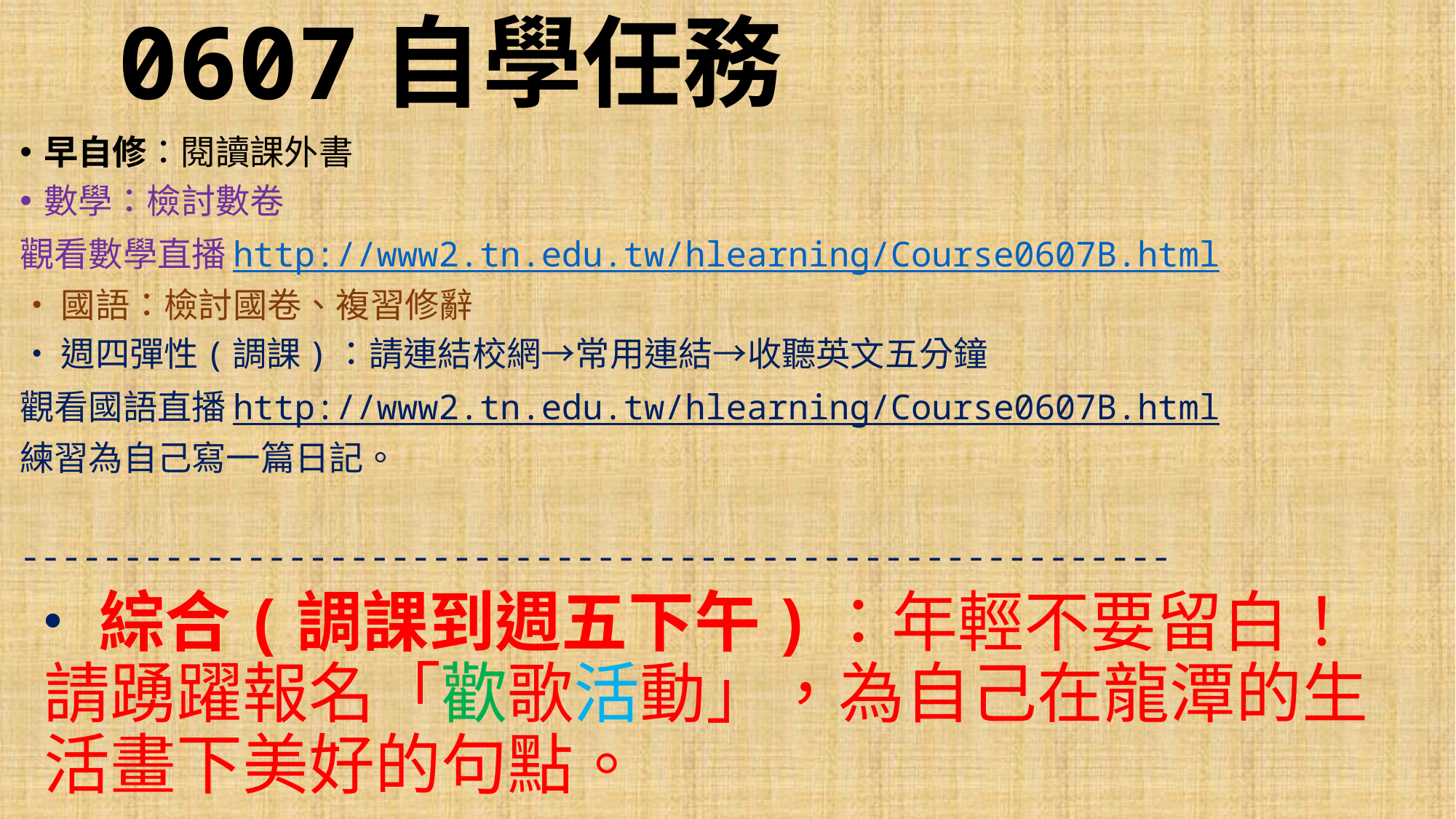

# 0607自學任務
早自修：閱讀課外書
數學：檢討數卷
觀看數學直播http://www2.tn.edu.tw/hlearning/Course0607B.html
‧國語：檢討國卷、複習修辭
‧週四彈性(調課)：請連結校網→常用連結→收聽英文五分鐘
觀看國語直播http://www2.tn.edu.tw/hlearning/Course0607B.html
練習為自己寫一篇日記。

--------------------------------------------------------
‧綜合(調課到週五下午)：年輕不要留白！請踴躍報名「歡歌活動」，為自己在龍潭的生活畫下美好的句點。